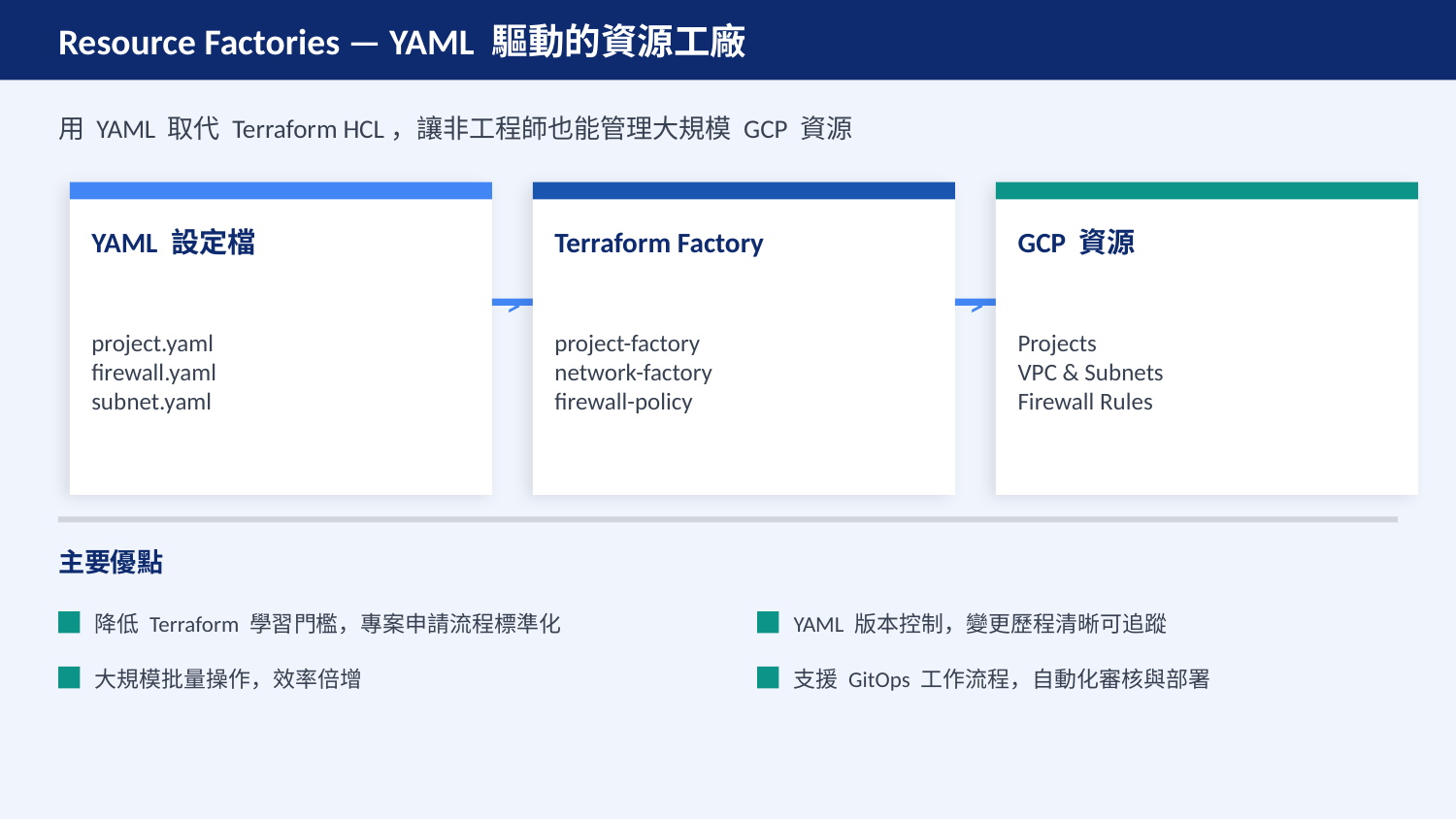

Resource Factories — YAML 驅動的資源工廠
用 YAML 取代 Terraform HCL，讓非工程師也能管理大規模 GCP 資源

YAML 設定檔
Terraform Factory
GCP 資源
project.yaml
firewall.yaml
subnet.yaml
project-factory
network-factory
firewall-policy
Projects
VPC & Subnets
Firewall Rules
>
>

主要優點
降低 Terraform 學習門檻，專案申請流程標準化
YAML 版本控制，變更歷程清晰可追蹤

大規模批量操作，效率倍增
支援 GitOps 工作流程，自動化審核與部署